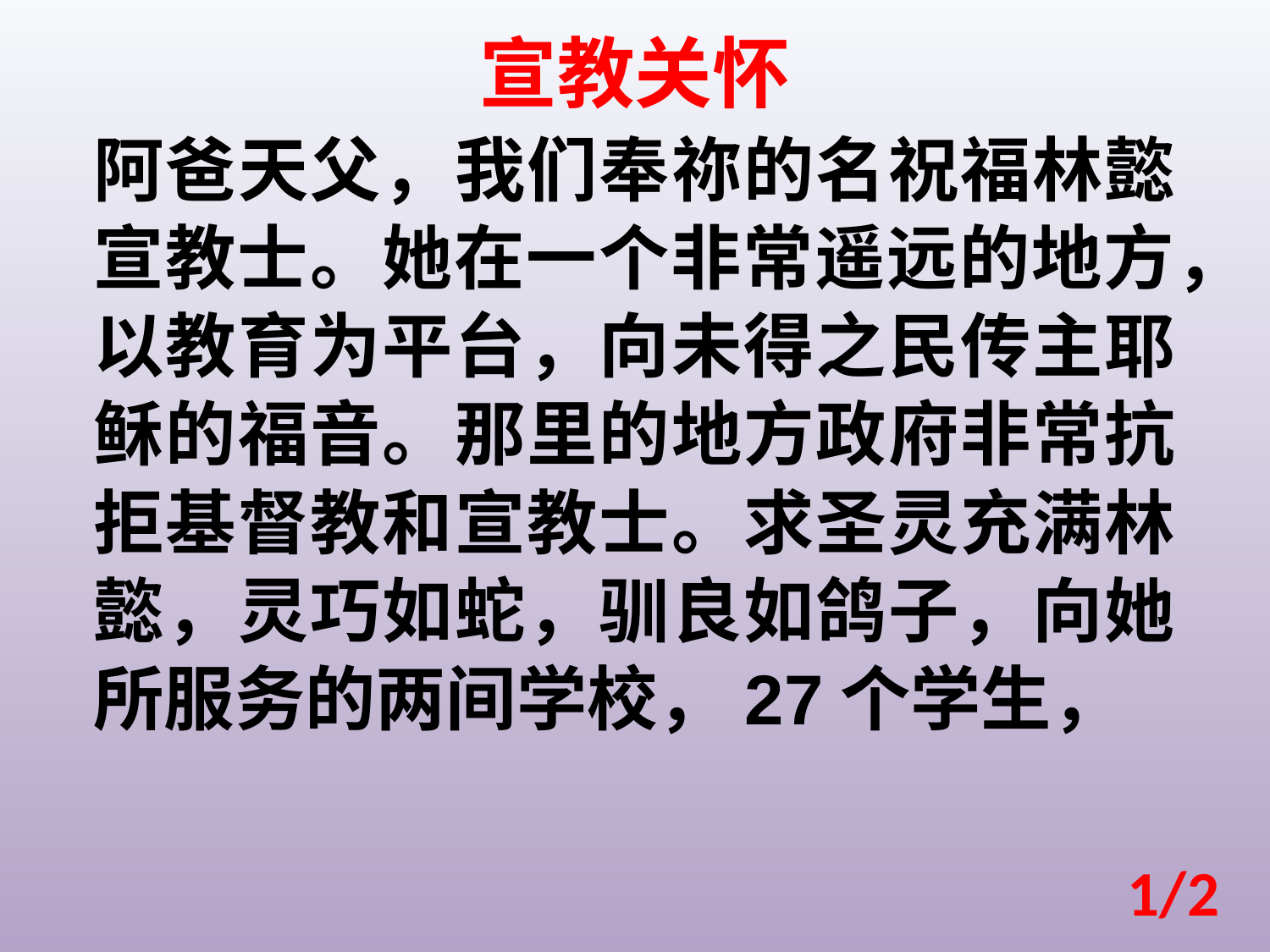

宣教关怀
阿爸天父，我们奉祢的名祝福林懿宣教士。她在一个非常遥远的地方，以教育为平台，向未得之民传主耶稣的福音。那里的地方政府非常抗拒基督教和宣教士。求圣灵充满林懿，灵巧如蛇，驯良如鸽子，向她所服务的两间学校，27个学生，
1/2